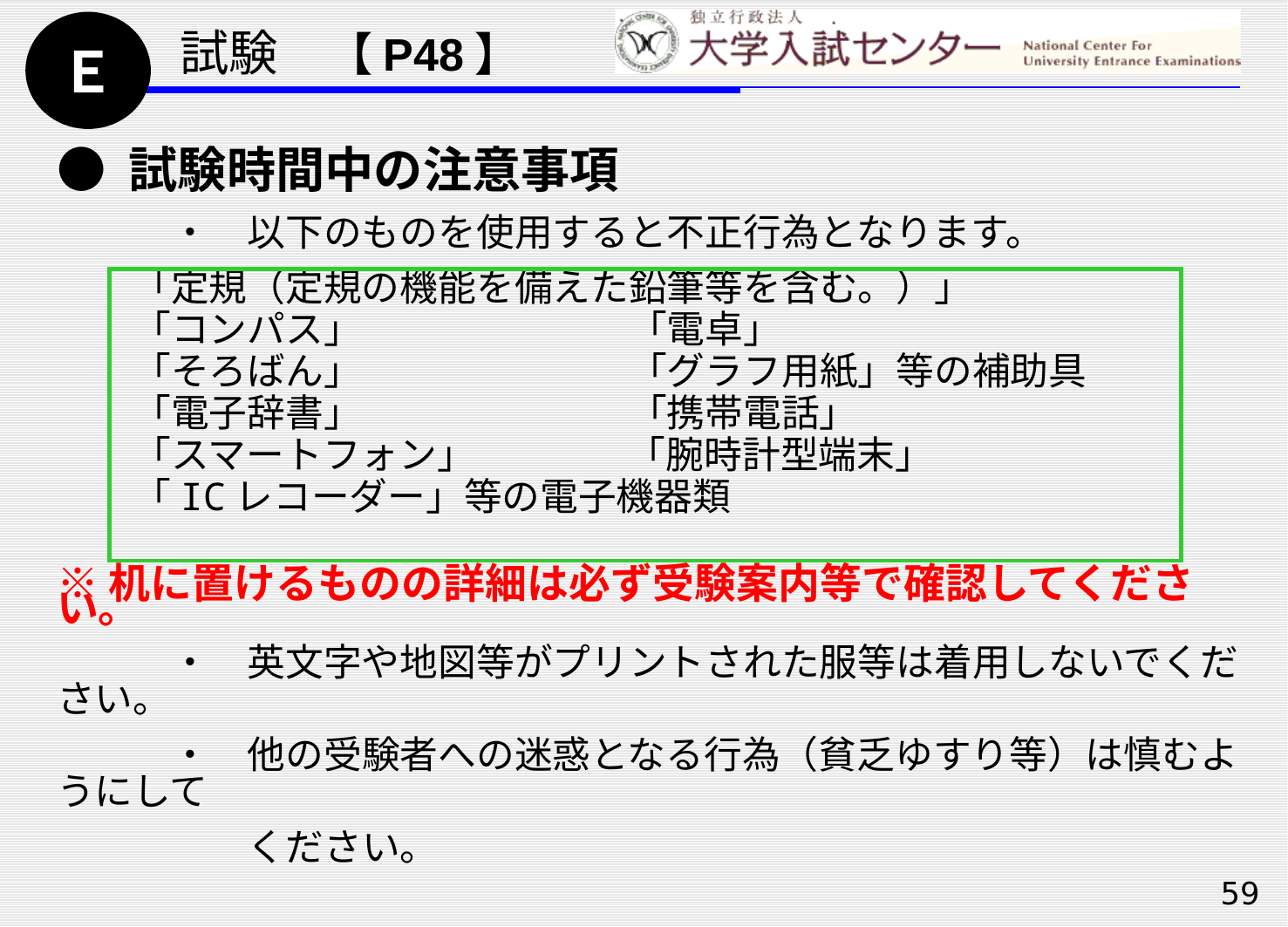

Ｅ
試験　【P48】
● 試験時間中の注意事項
　　　・　以下のものを使用すると不正行為となります。
　　「定規（定規の機能を備えた鉛筆等を含む。）」
　　「コンパス」　　　　　　　「電卓」
　　「そろばん」　　　　　　　「グラフ用紙」等の補助具
　　「電子辞書」　　　　　　　「携帯電話」
　　「スマートフォン」　　　　「腕時計型端末」
　　「ICレコーダー」等の電子機器類

※机に置けるものの詳細は必ず受験案内等で確認してください。
　　　・　英文字や地図等がプリントされた服等は着用しないでください。
　　　・　他の受験者への迷惑となる行為（貧乏ゆすり等）は慎むようにして
　　　　　ください。

59